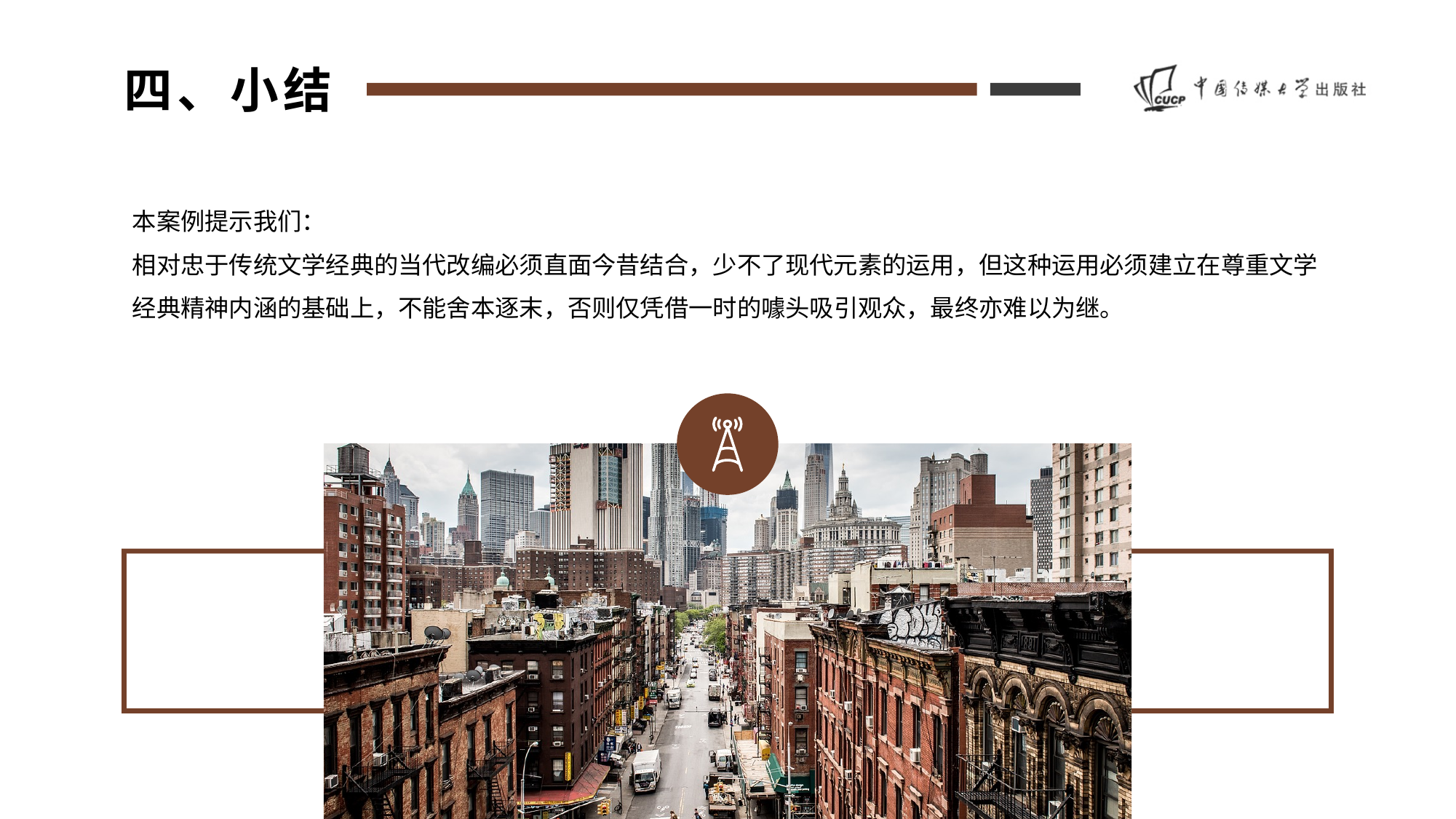

四、小结

本案例提示我们：
相对忠于传统文学经典的当代改编必须直面今昔结合，少不了现代元素的运用，但这种运用必须建立在尊重文学经典精神内涵的基础上，不能舍本逐末，否则仅凭借一时的噱头吸引观众，最终亦难以为继。